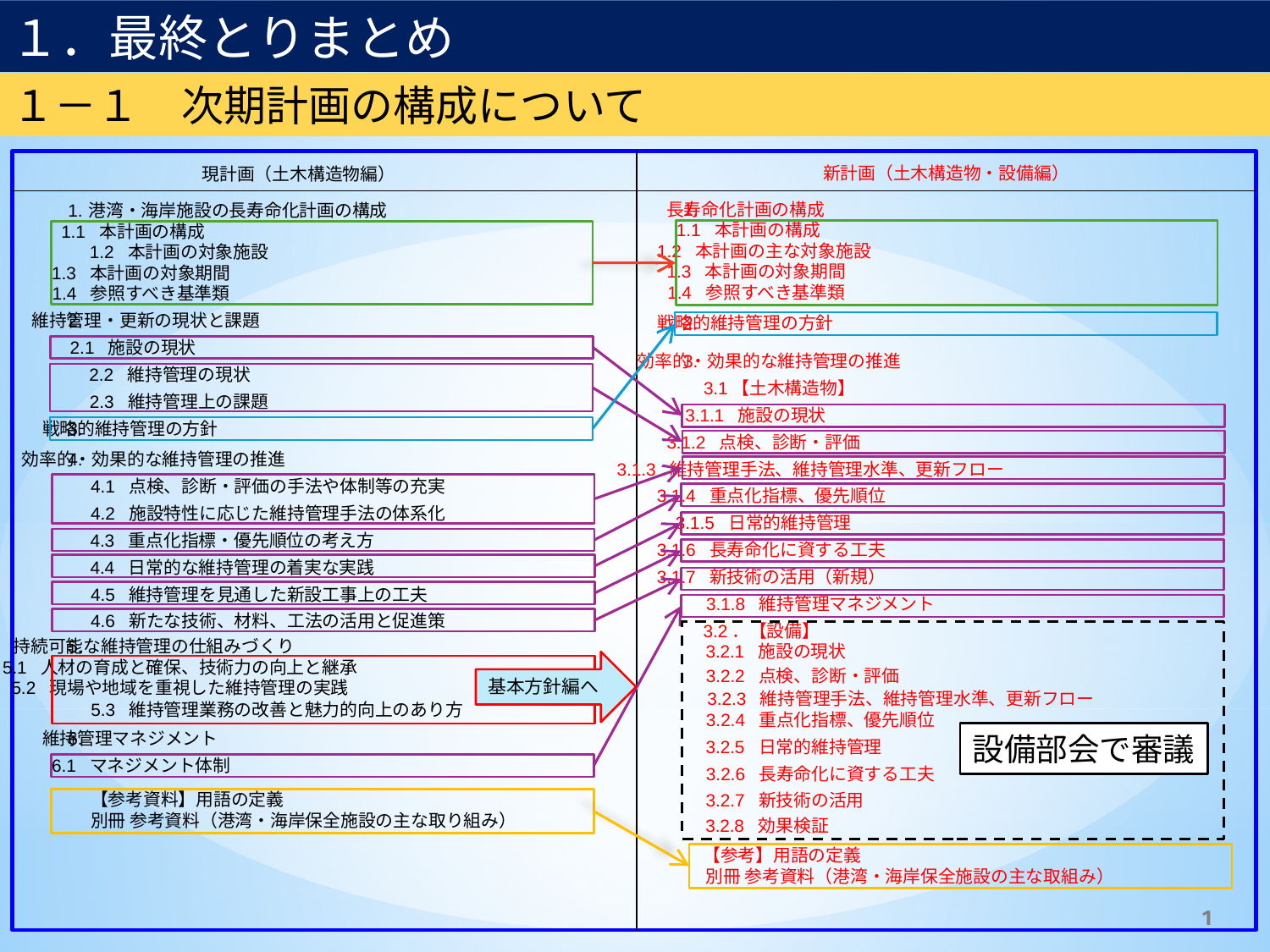

１．最終とりまとめ
１－１　次期計画の構成について

新計画（土木構造物・設備編）
現計画（土木構造物編）
1.
長寿命化計画の構成
1.
港湾・海岸施設の長寿命化計画の構成
1.1  本計画の構成
1.1  本計画の構成

1.2  本計画の主な対象施設
1.2  本計画の対象施設
1.3  本計画の対象期間
1.3  本計画の対象期間
1.4  参照すべき基準類
1.4  参照すべき基準類
2.
維持管理・更新の現状と課題
2.
戦略的維持管理の方針

2.1  施設の現状
3.
効率的・効果的な維持管理の推進
2.2  維持管理の現状

3.1【土木構造物】
2.3  維持管理上の課題
3.1.1  施設の現状

3.
戦略的維持管理の方針

3.1.2  点検、診断・評価
4.
効率的・効果的な維持管理の推進

3.1.3  維持管理手法、維持管理水準、更新フロー

4.1  点検、診断・評価の手法や体制等の充実

3.1.4  重点化指標、優先順位
4.2  施設特性に応じた維持管理手法の体系化
3.1.5  日常的維持管理

4.3  重点化指標・優先順位の考え方
3.1.6  長寿命化に資する工夫

4.4  日常的な維持管理の着実な実践
3.1.7  新技術の活用（新規）

4.5  維持管理を見通した新設工事上の工夫
3.1.8  維持管理マネジメント

4.6  新たな技術、材料、工法の活用と促進策
3.2．【設備】

5.
持続可能な維持管理の仕組みづくり
3.2.1  施設の現状
基本方針編へ

5.1  人材の育成と確保、技術力の向上と継承
3.2.2  点検、診断・評価
5.2  現場や地域を重視した維持管理の実践
3.2.3  維持管理手法、維持管理水準、更新フロー
5.3  維持管理業務の改善と魅力的向上のあり方
3.2.4  重点化指標、優先順位
設備部会で審議
6.
維持管理マネジメント
3.2.5  日常的維持管理
6.1  マネジメント体制

3.2.6  長寿命化に資する工夫
【参考資料】用語の定義
別冊 参考資料（港湾・海岸保全施設の主な取り組み）

3.2.7  新技術の活用
3.2.8  効果検証

【参考】用語の定義
別冊 参考資料（港湾・海岸保全施設の主な取組み）
1